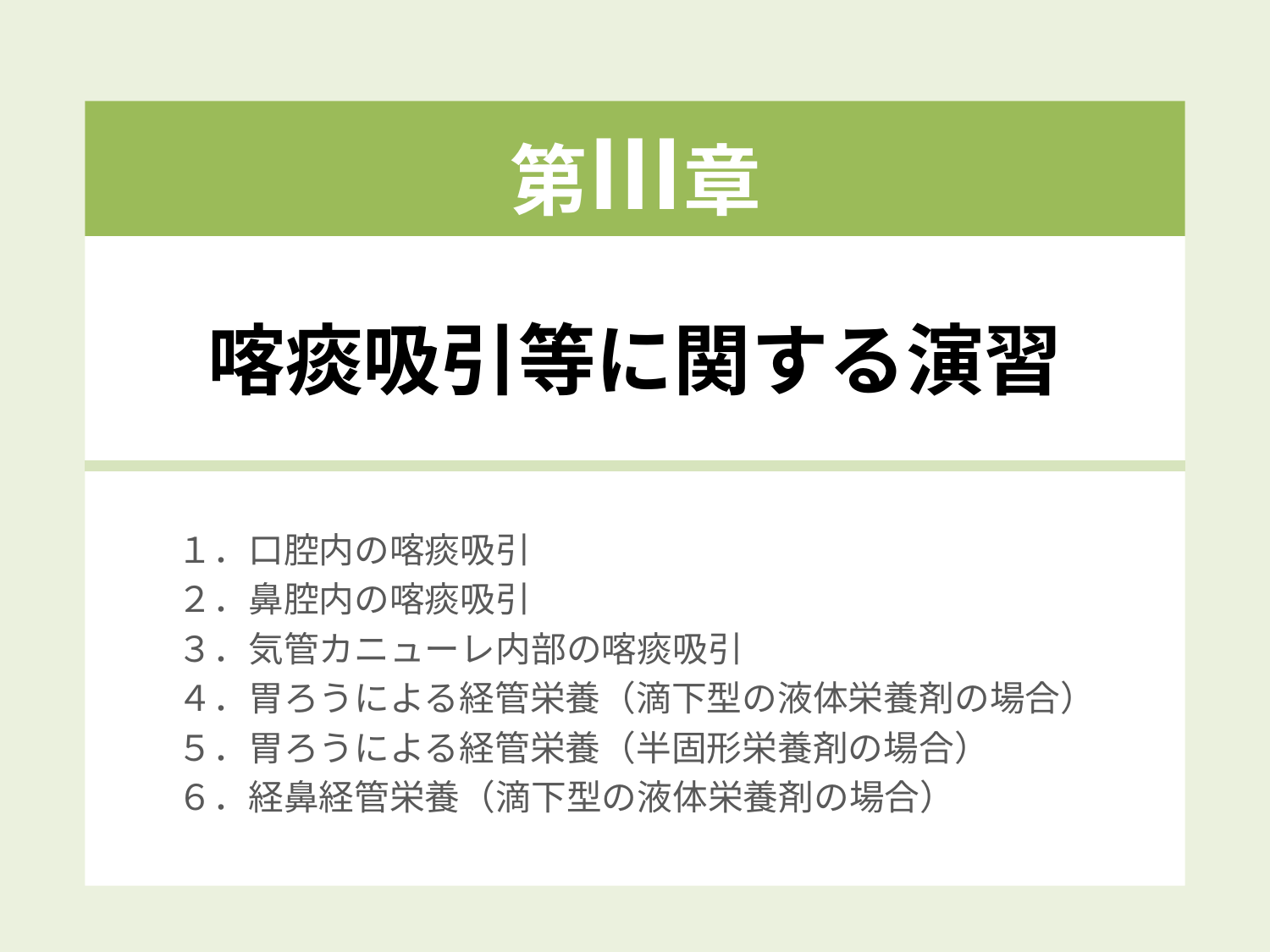

第Ⅲ章
# 喀痰吸引等に関する演習
１．口腔内の喀痰吸引
２．鼻腔内の喀痰吸引
３．気管カニューレ内部の喀痰吸引
４．胃ろうによる経管栄養（滴下型の液体栄養剤の場合）
５．胃ろうによる経管栄養（半固形栄養剤の場合）
６．経鼻経管栄養（滴下型の液体栄養剤の場合）